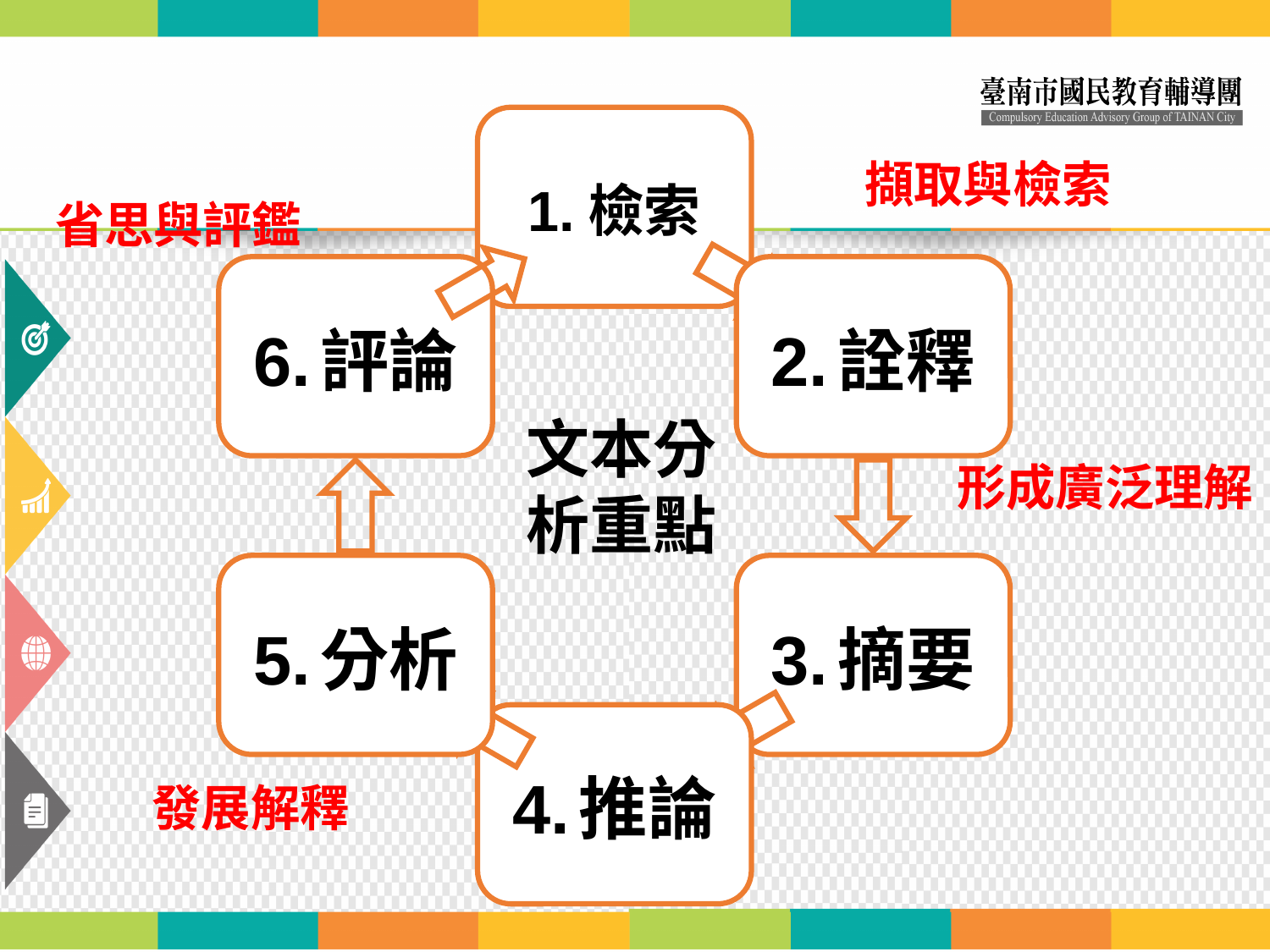

1.檢索
2.詮釋
3.摘要
4.推論
5.分析
6.評論
擷取與檢索
省思與評鑑
文本分析重點
形成廣泛理解
發展解釋